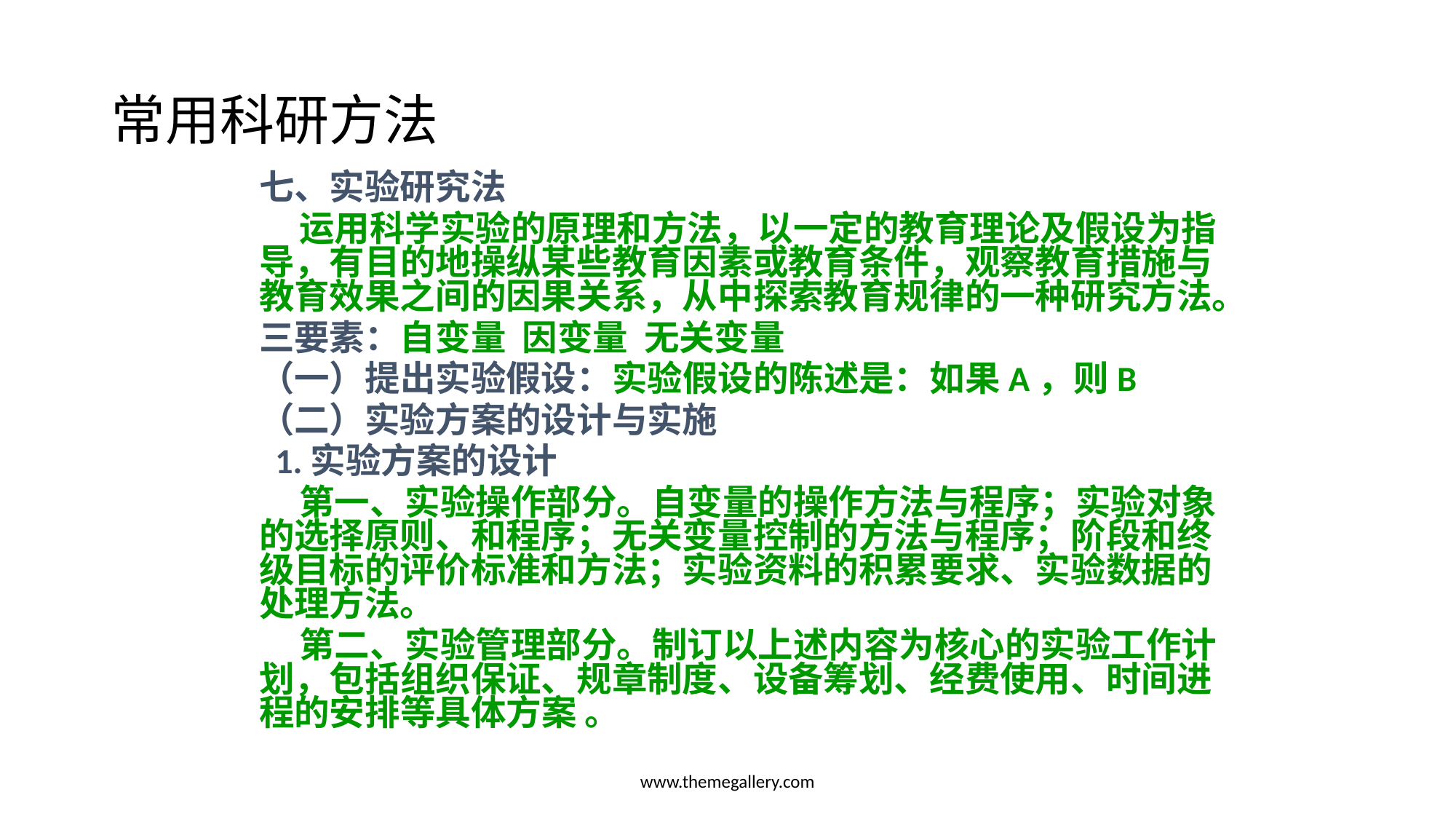

# 常用科研方法

七、实验研究法
    运用科学实验的原理和方法，以一定的教育理论及假设为指导，有目的地操纵某些教育因素或教育条件，观察教育措施与教育效果之间的因果关系，从中探索教育规律的一种研究方法。
三要素：自变量  因变量  无关变量
（一）提出实验假设：实验假设的陈述是：如果A，则B
（二）实验方案的设计与实施
  1.实验方案的设计
    第一、实验操作部分。自变量的操作方法与程序；实验对象的选择原则、和程序；无关变量控制的方法与程序；阶段和终级目标的评价标准和方法；实验资料的积累要求、实验数据的处理方法。
    第二、实验管理部分。制订以上述内容为核心的实验工作计划，包括组织保证、规章制度、设备筹划、经费使用、时间进程的安排等具体方案 。
www.themegallery.com